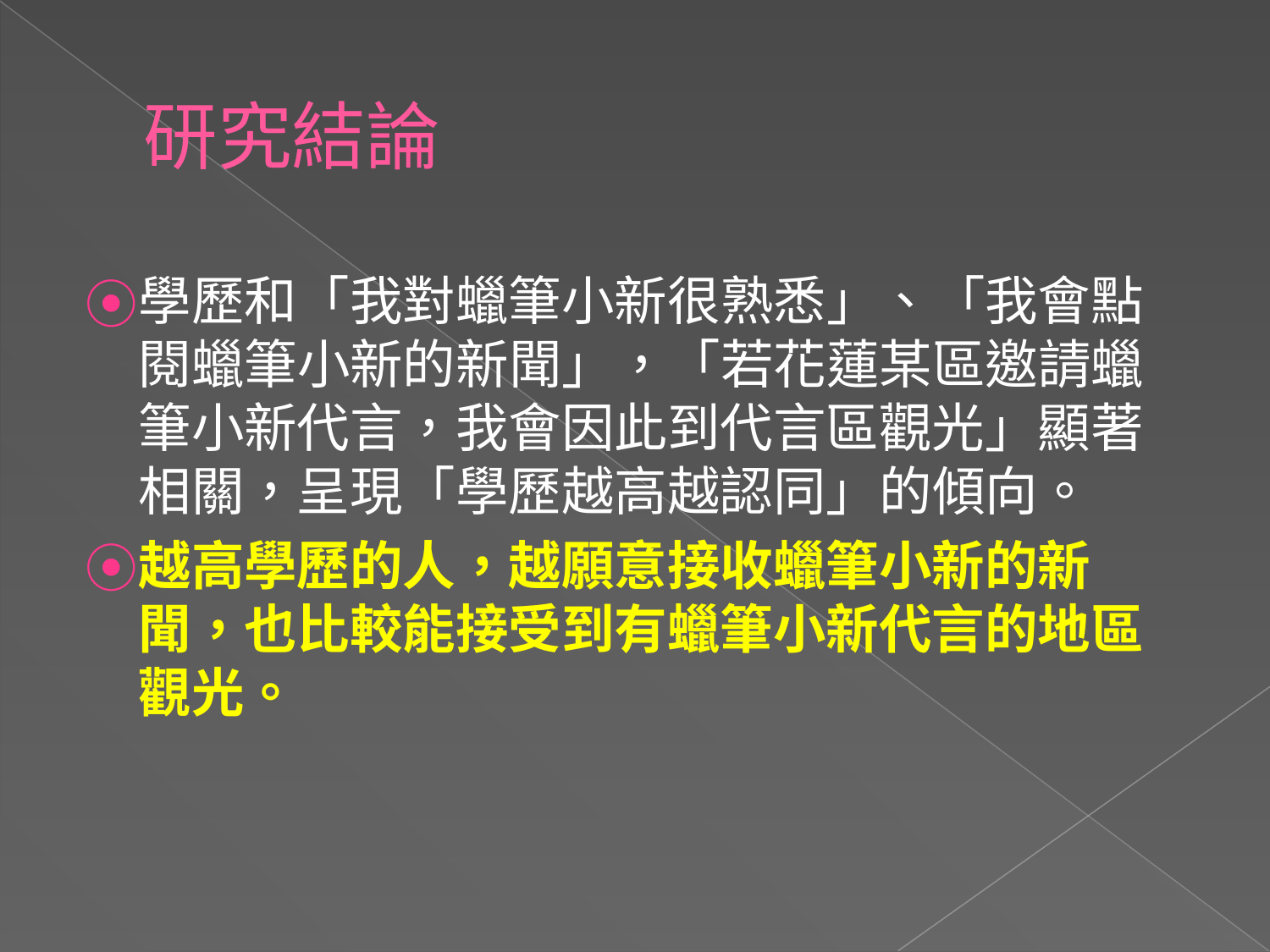

# 研究結論
學歷和「我對蠟筆小新很熟悉」、「我會點閱蠟筆小新的新聞」，「若花蓮某區邀請蠟筆小新代言，我會因此到代言區觀光」顯著相關，呈現「學歷越高越認同」的傾向。
越高學歷的人，越願意接收蠟筆小新的新聞，也比較能接受到有蠟筆小新代言的地區觀光。